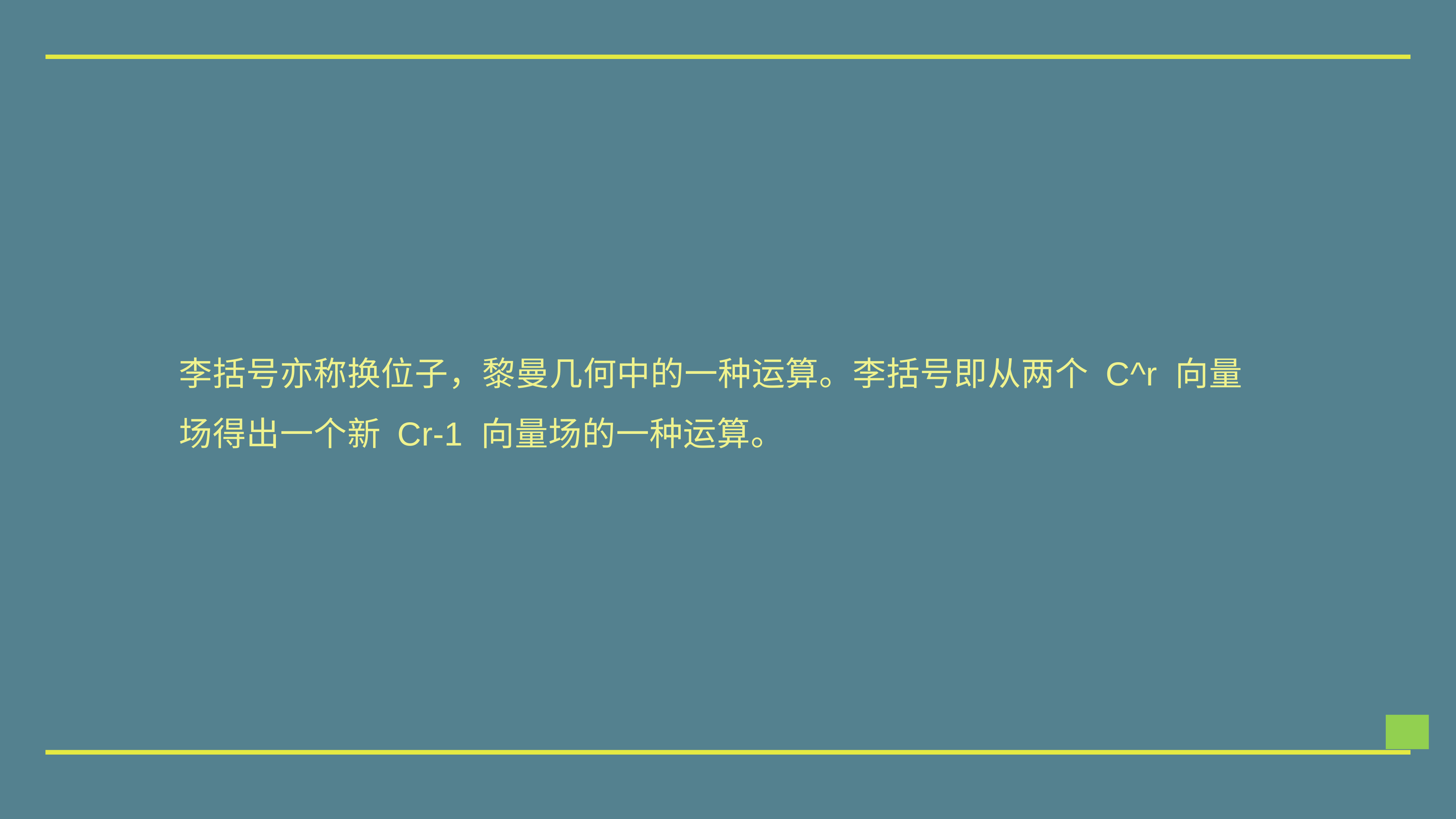

李括号亦称换位子，黎曼几何中的一种运算。李括号即从两个 C^r 向量场得出一个新 Cr-1 向量场的一种运算。